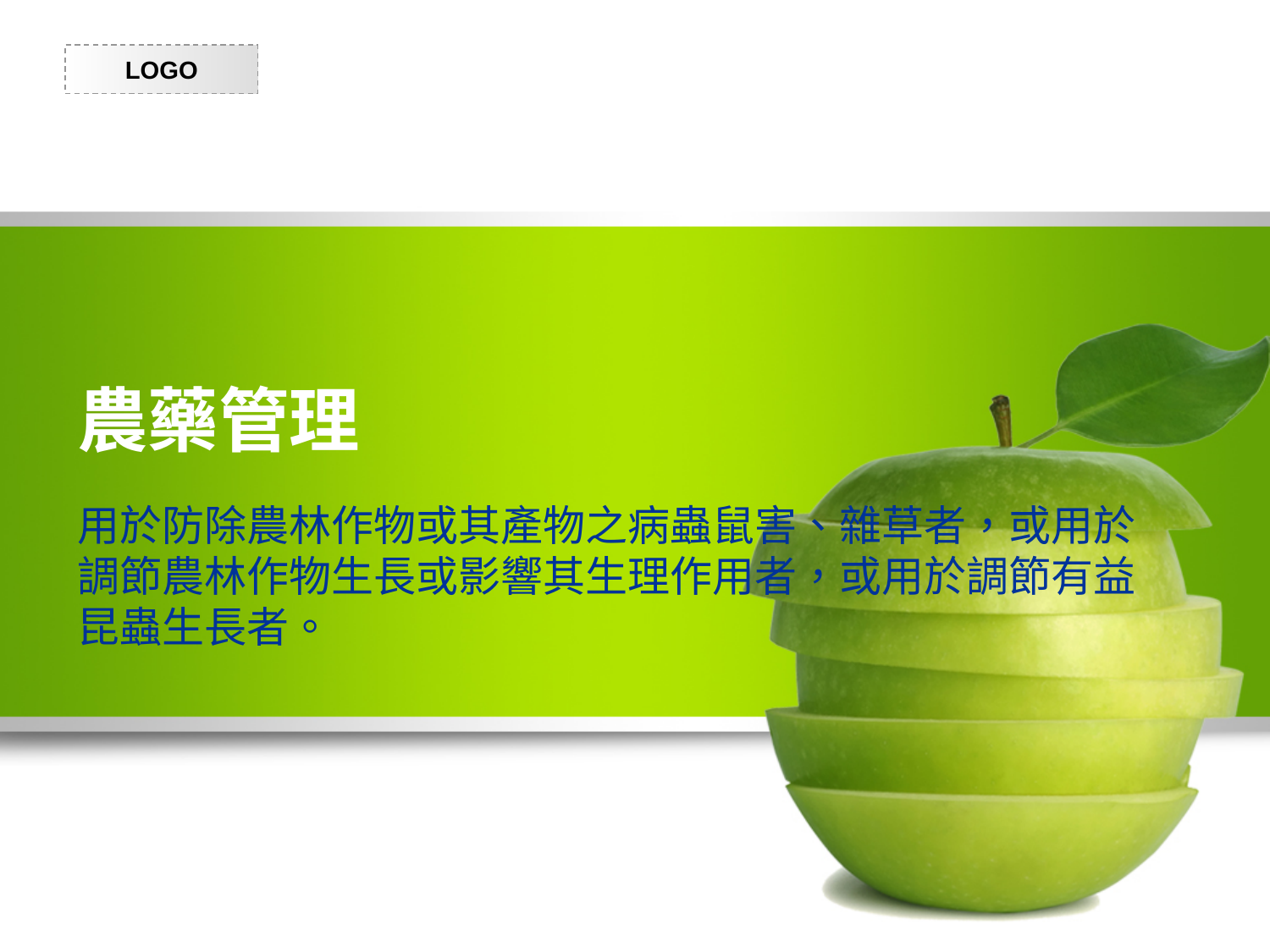

# 農藥管理
用於防除農林作物或其產物之病蟲鼠害、雜草者，或用於調節農林作物生長或影響其生理作用者，或用於調節有益昆蟲生長者。